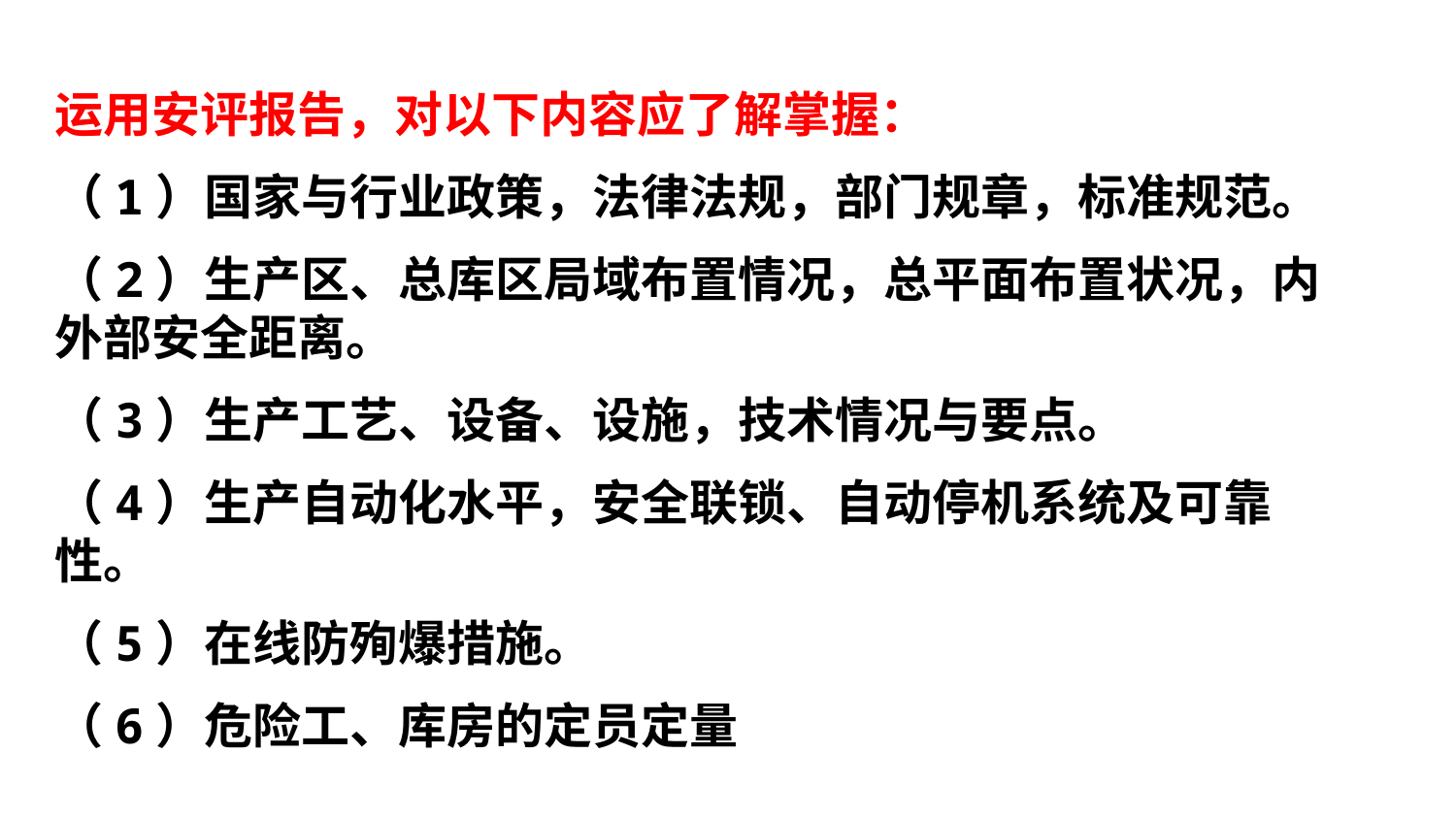

运用安评报告，对以下内容应了解掌握：
（1）国家与行业政策，法律法规，部门规章，标准规范。
（2）生产区、总库区局域布置情况，总平面布置状况，内外部安全距离。
（3）生产工艺、设备、设施，技术情况与要点。
（4）生产自动化水平，安全联锁、自动停机系统及可靠性。
（5）在线防殉爆措施。
（6）危险工、库房的定员定量